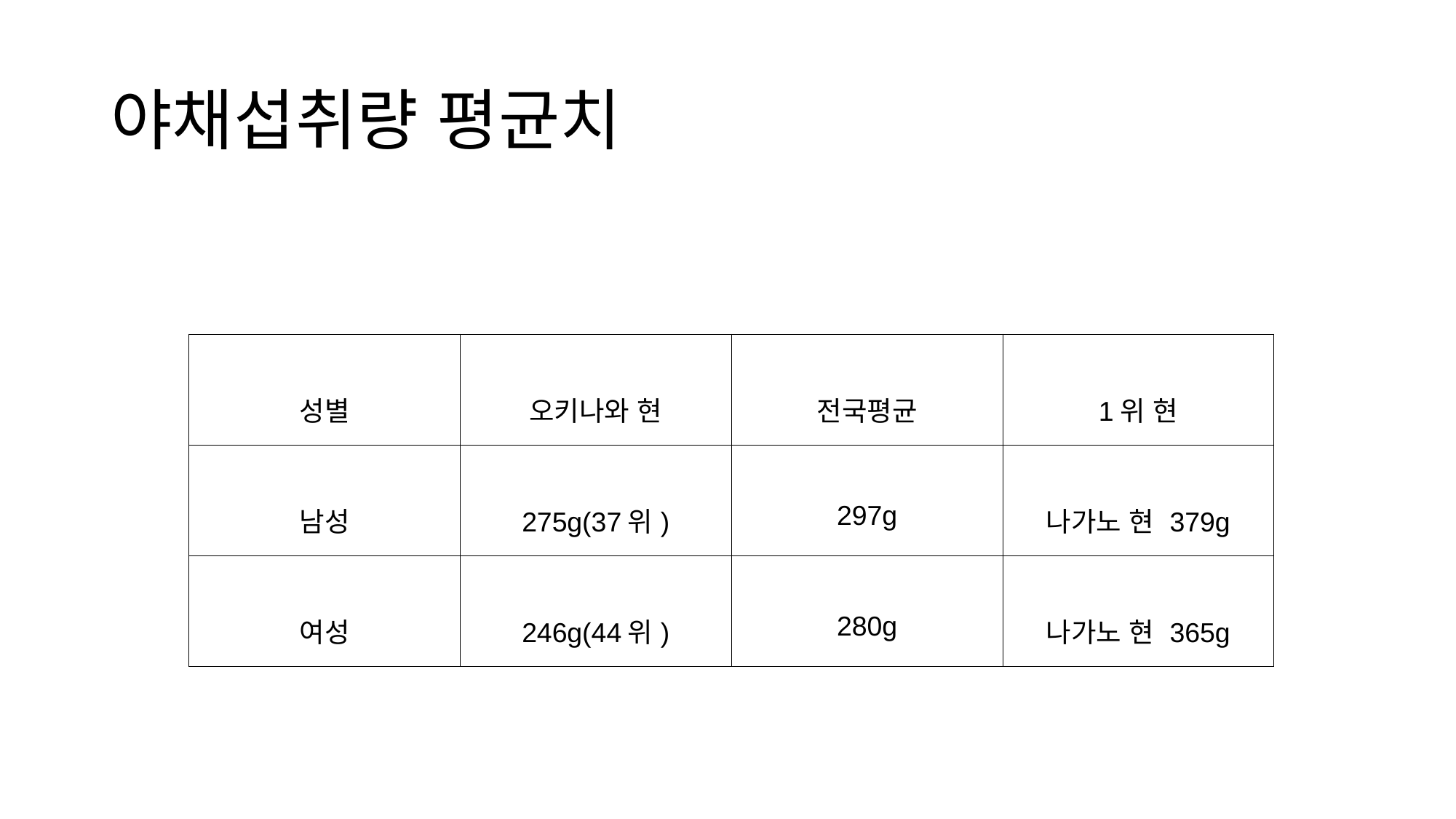

# 야채섭취량 평균치
| 성별 | 오키나와 현 | 전국평균 | 1위 현 |
| --- | --- | --- | --- |
| 남성 | 275g(37위) | 297g | 나가노 현 379g |
| 여성 | 246g(44위) | 280g | 나가노 현 365g |